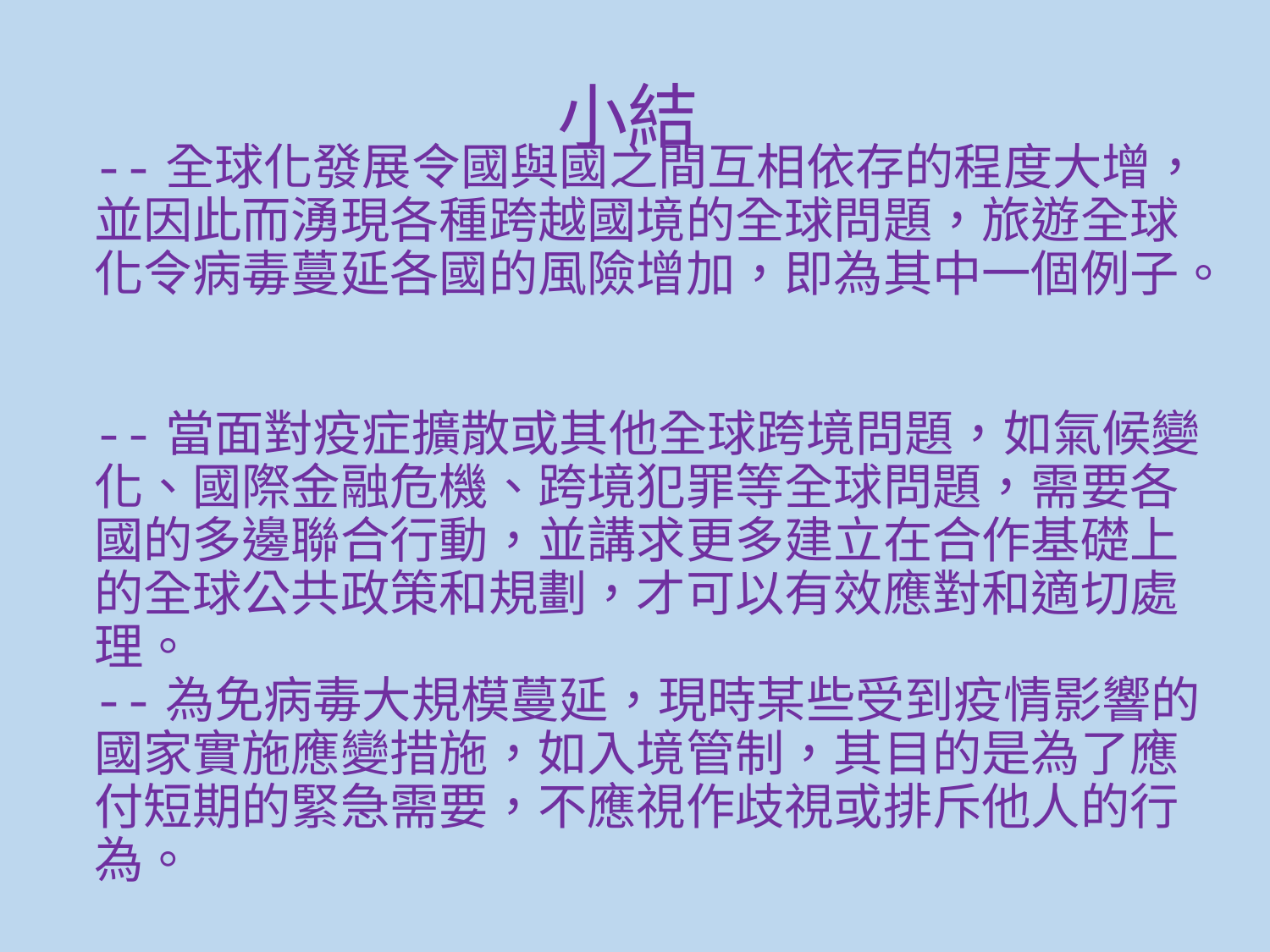

小結
# --全球化發展令國與國之間互相依存的程度大增，並因此而湧現各種跨越國境的全球問題，旅遊全球化令病毒蔓延各國的風險增加，即為其中一個例子。 --當面對疫症擴散或其他全球跨境問題，如氣候變化、國際金融危機、跨境犯罪等全球問題，需要各國的多邊聯合行動，並講求更多建立在合作基礎上的全球公共政策和規劃，才可以有效應對和適切處理。 --為免病毒大規模蔓延，現時某些受到疫情影響的國家實施應變措施，如入境管制，其目的是為了應付短期的緊急需要，不應視作歧視或排斥他人的行為。